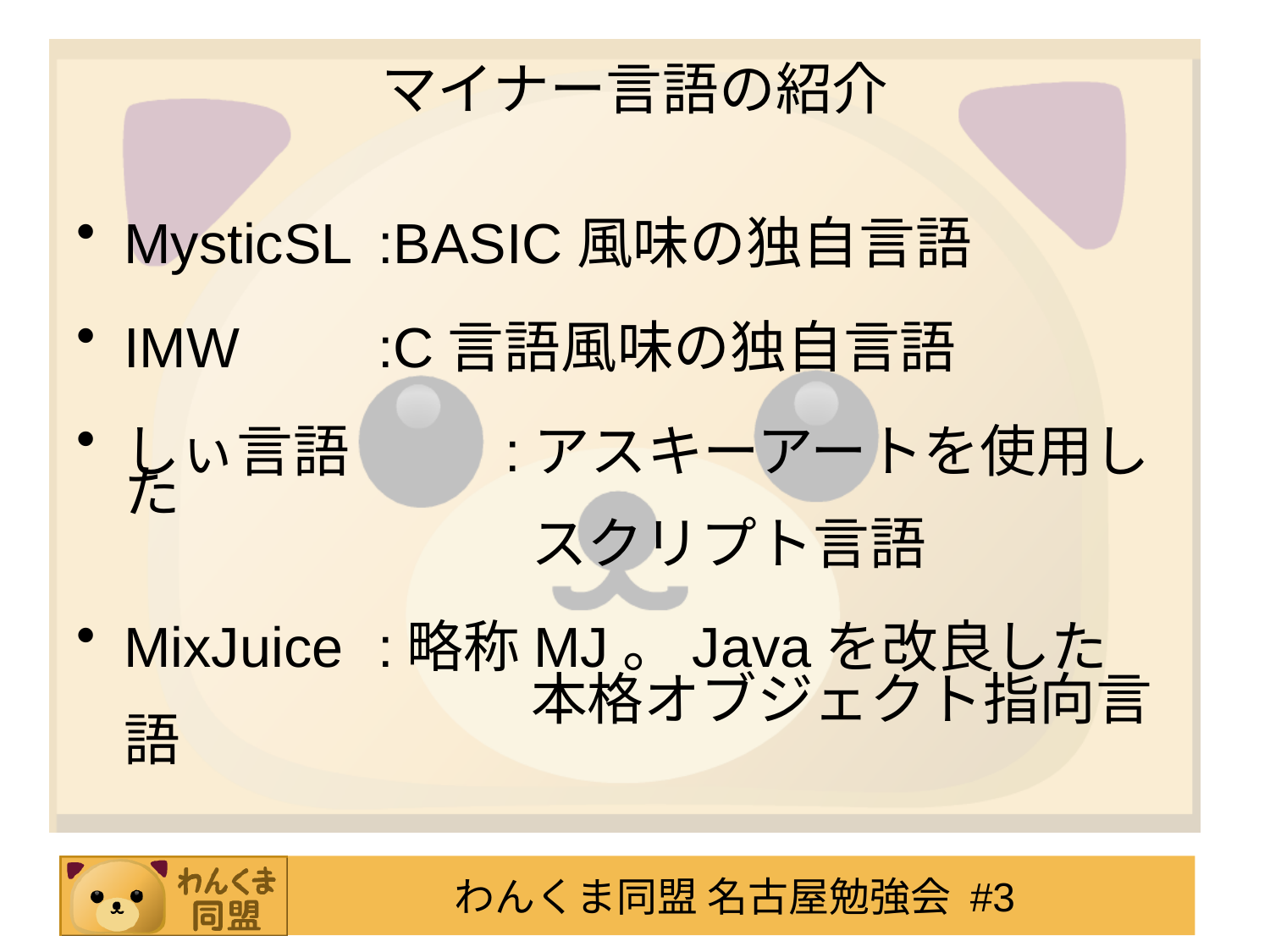

# マイナー言語の紹介

MysticSL	:BASIC風味の独自言語

IMW		:C言語風味の独自言語

しぃ言語		:アスキーアートを使用した
				 スクリプト言語

MixJuice	:略称MJ。Javaを改良した
				 本格オブジェクト指向言語